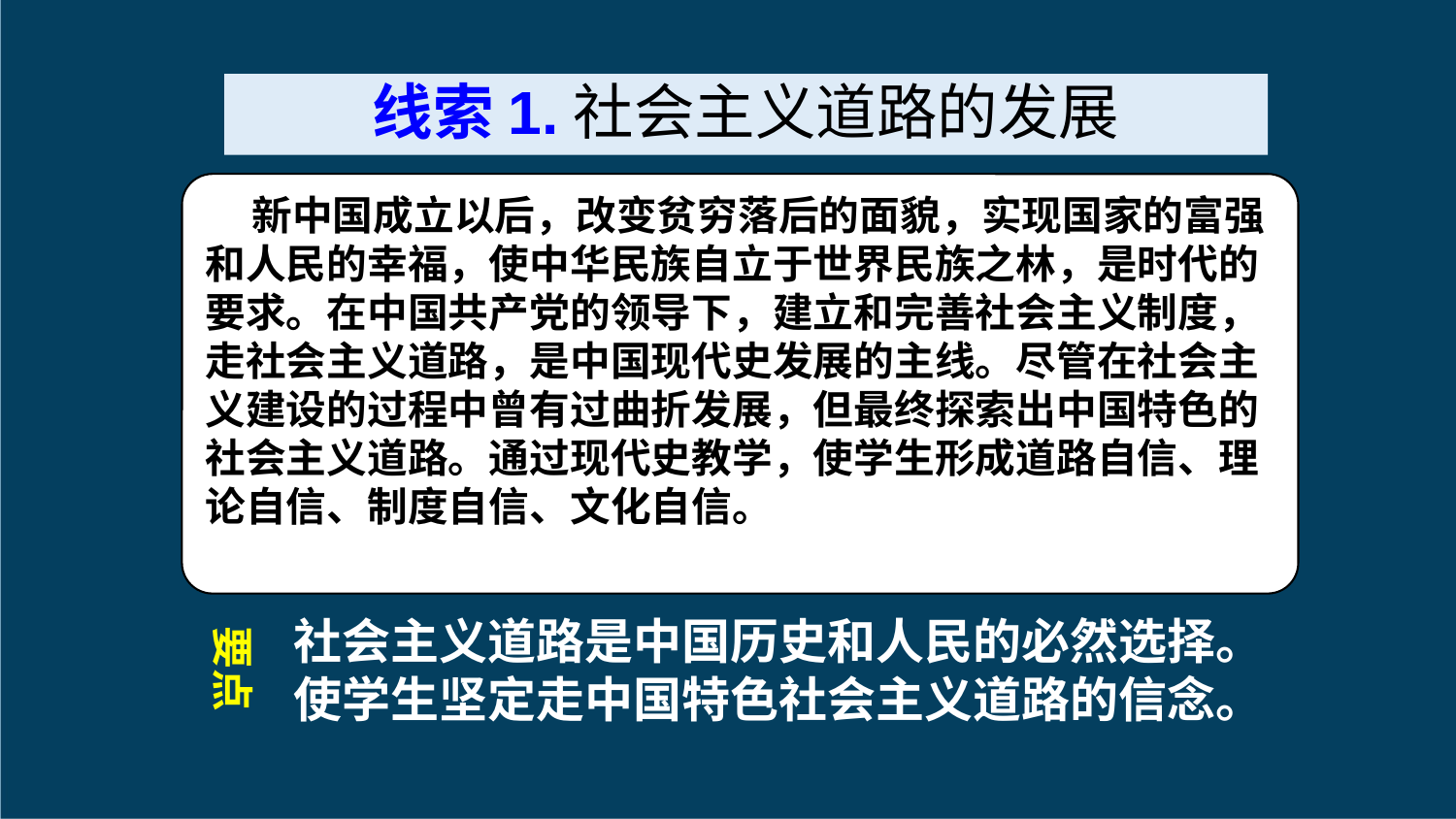

线索1.社会主义道路的发展
    新中国成立以后，改变贫穷落后的面貌，实现国家的富强和人民的幸福，使中华民族自立于世界民族之林，是时代的要求。在中国共产党的领导下，建立和完善社会主义制度，走社会主义道路，是中国现代史发展的主线。尽管在社会主义建设的过程中曾有过曲折发展，但最终探索出中国特色的社会主义道路。通过现代史教学，使学生形成道路自信、理论自信、制度自信、文化自信。

社会主义道路是中国历史和人民的必然选择。
使学生坚定走中国特色社会主义道路的信念。
要点